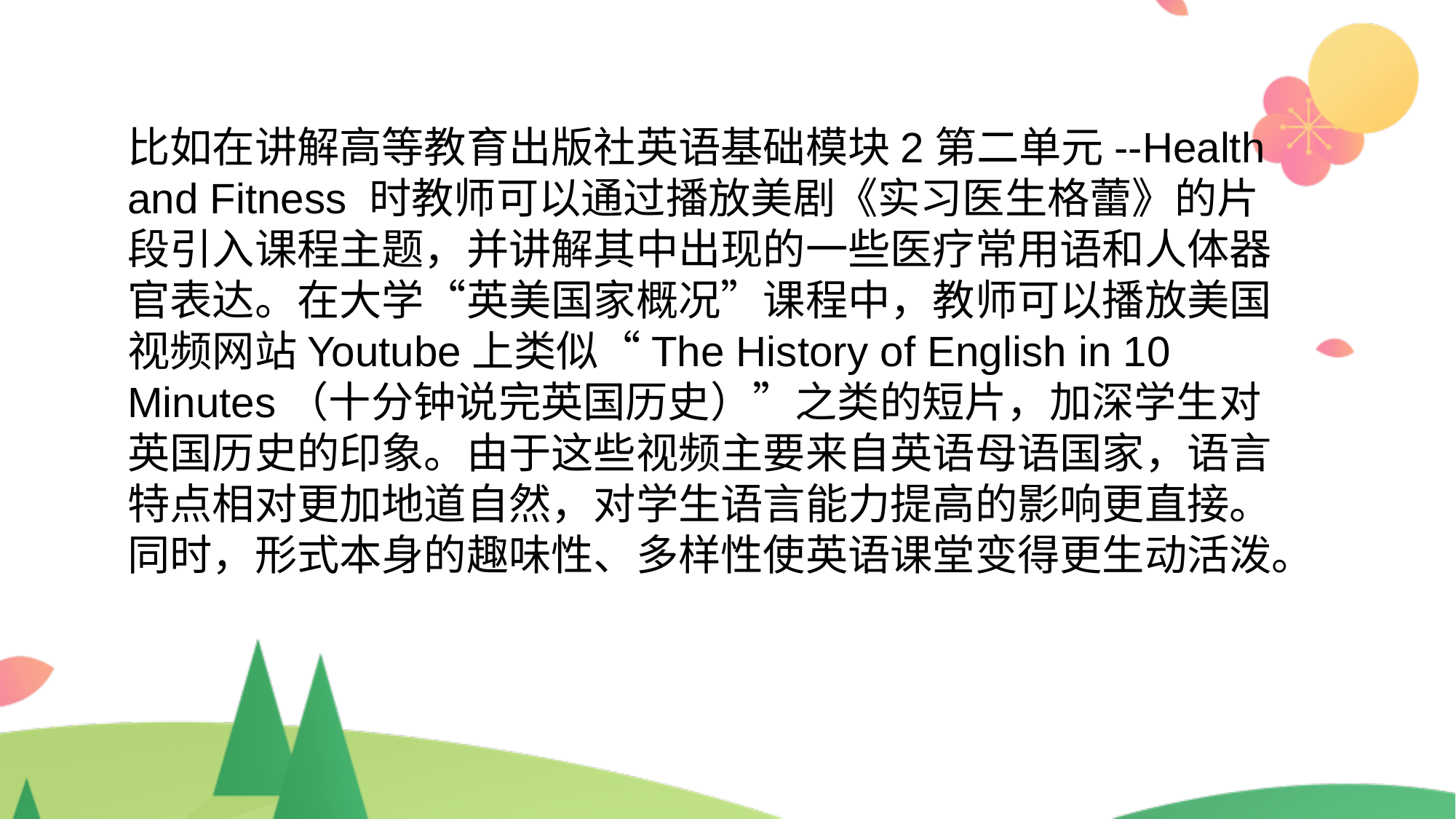

比如在讲解高等教育出版社英语基础模块2第二单元--Health  and Fitness 时教师可以通过播放美剧《实习医生格蕾》的片段引入课程主题，并讲解其中出现的一些医疗常用语和人体器官表达。在大学“英美国家概况”课程中，教师可以播放美国视频网站Youtube上类似“The History of English in 10 Minutes（十分钟说完英国历史）”之类的短片，加深学生对英国历史的印象。由于这些视频主要来自英语母语国家，语言特点相对更加地道自然，对学生语言能力提高的影响更直接。同时，形式本身的趣味性、多样性使英语课堂变得更生动活泼。